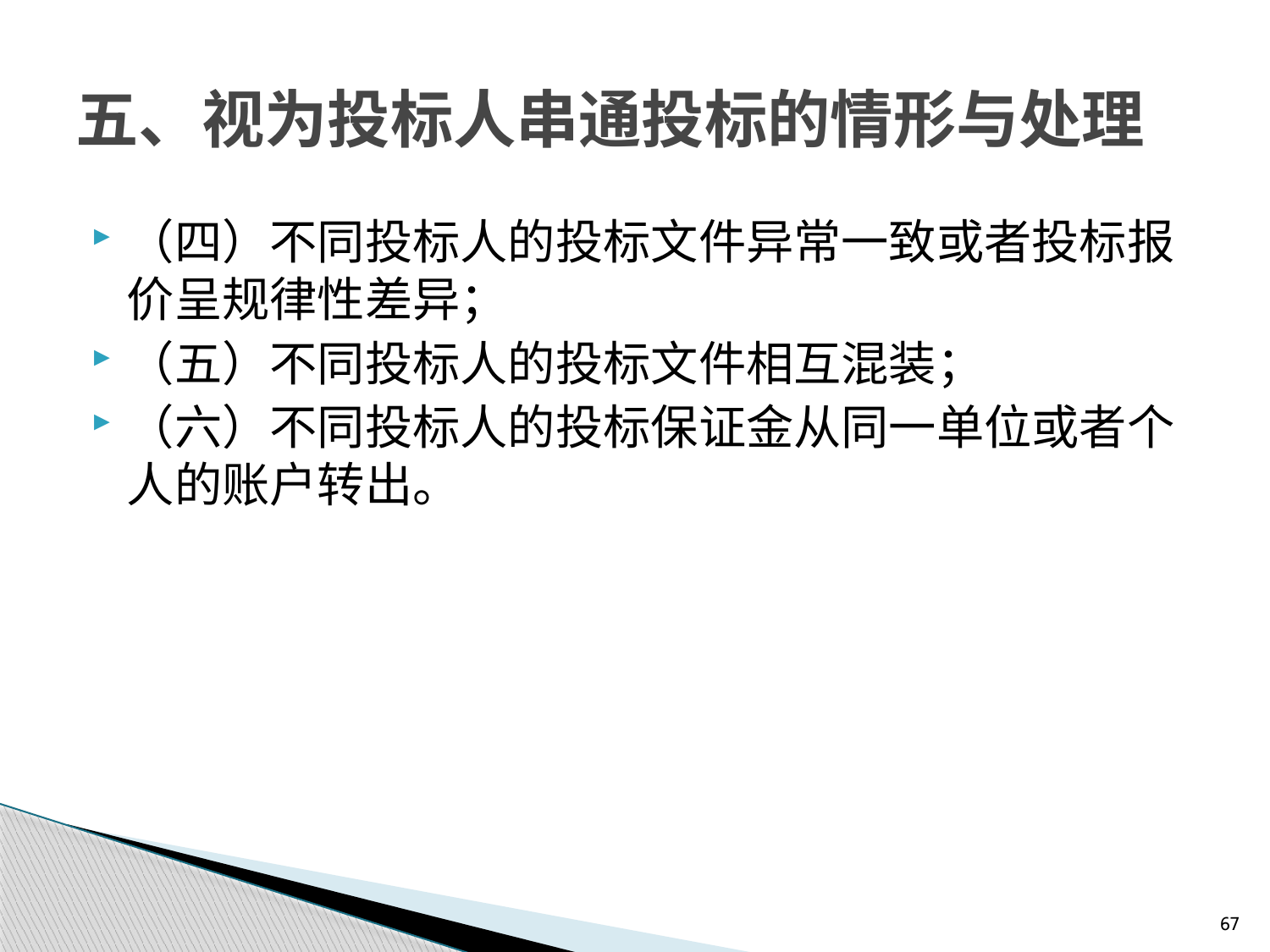

# 五、视为投标人串通投标的情形与处理
（四）不同投标人的投标文件异常一致或者投标报价呈规律性差异；
（五）不同投标人的投标文件相互混装；
（六）不同投标人的投标保证金从同一单位或者个人的账户转出。
67